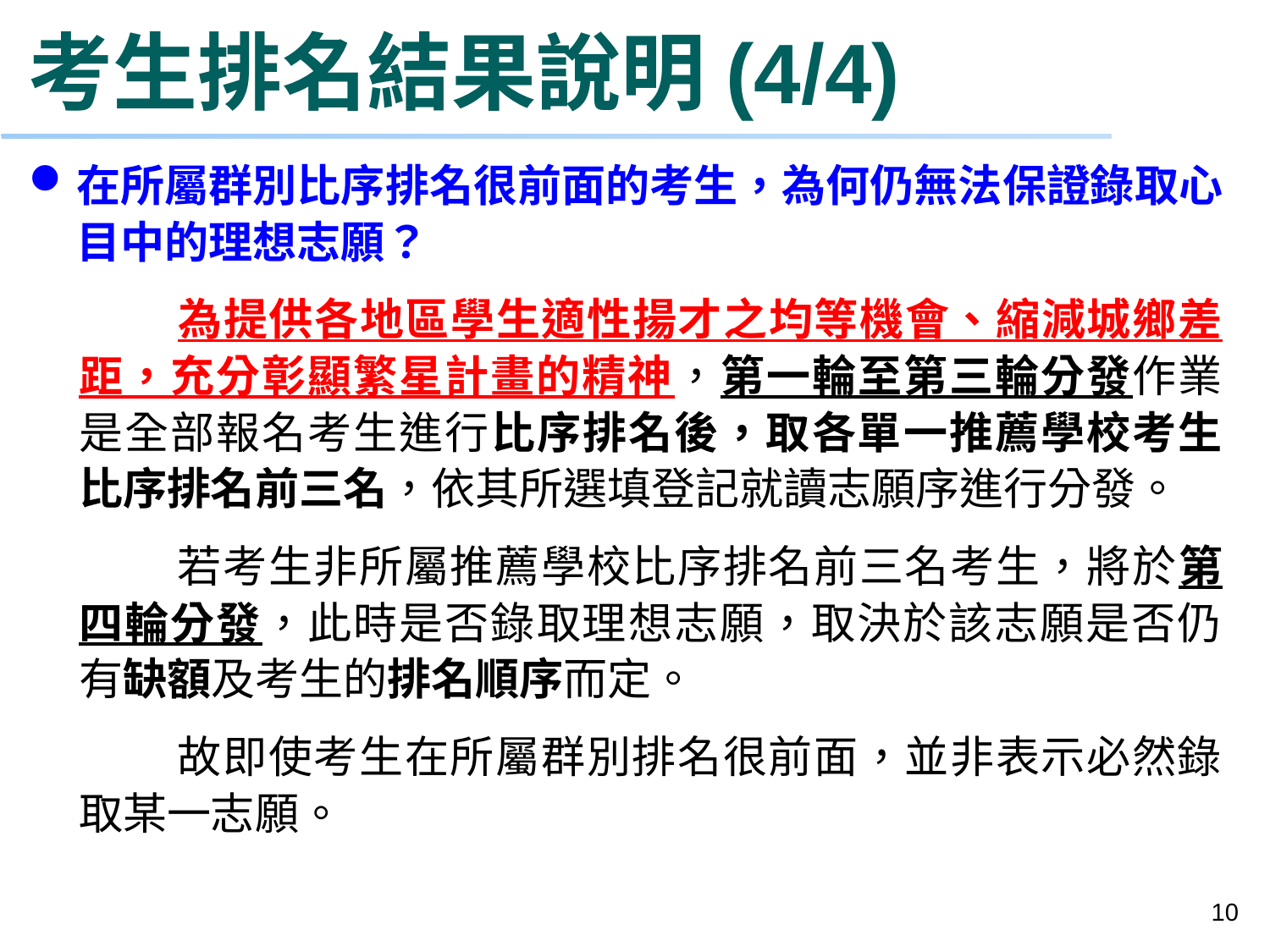

考生排名結果說明(4/4)
在所屬群別比序排名很前面的考生，為何仍無法保證錄取心目中的理想志願？
為提供各地區學生適性揚才之均等機會、縮減城鄉差距，充分彰顯繁星計畫的精神，第一輪至第三輪分發作業是全部報名考生進行比序排名後，取各單一推薦學校考生比序排名前三名，依其所選填登記就讀志願序進行分發。
若考生非所屬推薦學校比序排名前三名考生，將於第四輪分發，此時是否錄取理想志願，取決於該志願是否仍有缺額及考生的排名順序而定。
故即使考生在所屬群別排名很前面，並非表示必然錄取某一志願。
10